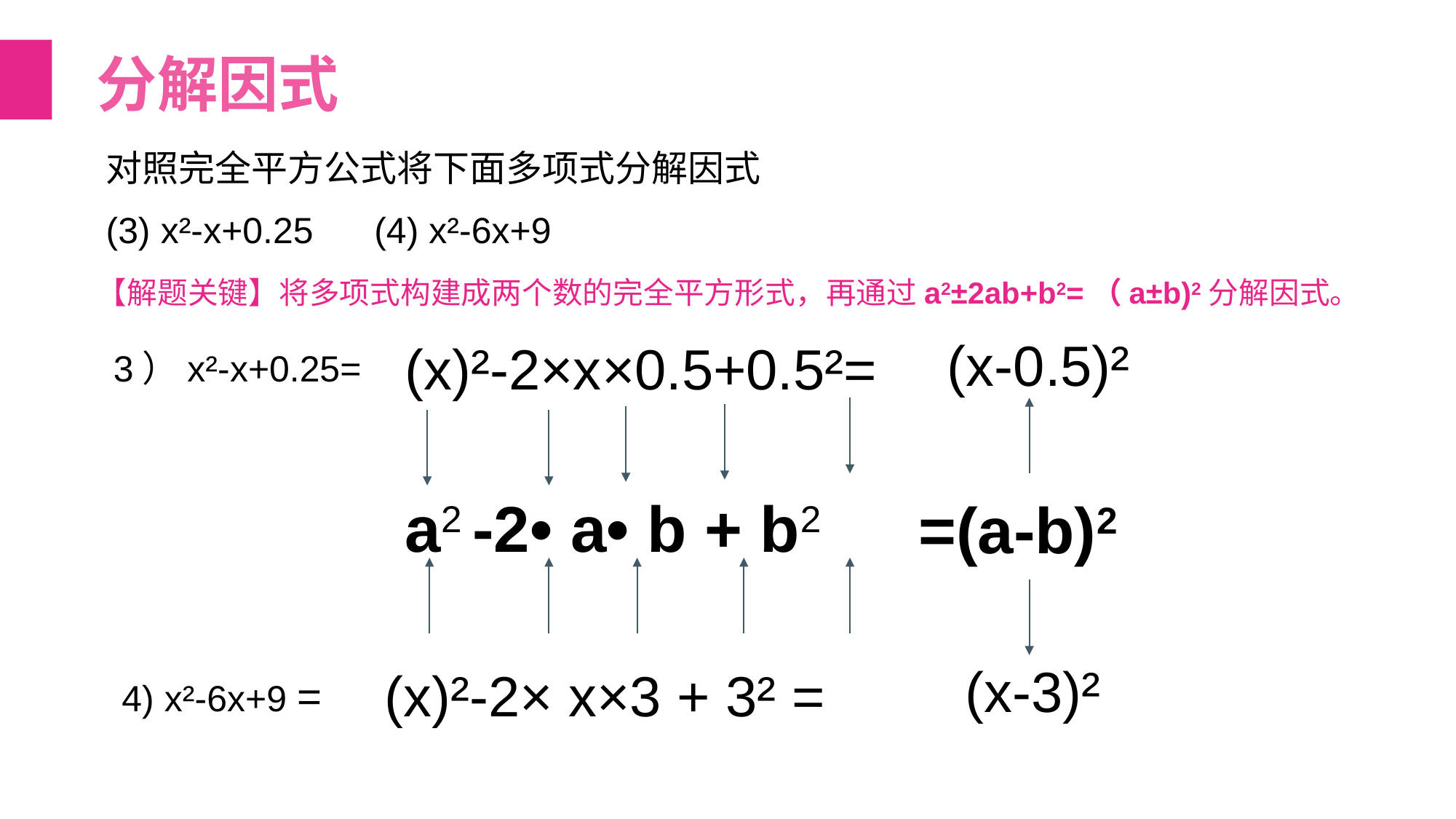

分解因式
对照完全平方公式将下面多项式分解因式
(3) x²-x+0.25      (4) x²-6x+9
【解题关键】将多项式构建成两个数的完全平方形式，再通过a2±2ab+b2=（a±b)2分解因式。
(x-0.5)²
(x)²-2×x×0.5+0.5²=
3）x²-x+0.25=
a2 -2• a• b + b2
=(a-b)2
(x-3)²
(x)²-2× x×3 + 3² =
4) x²-6x+9 =